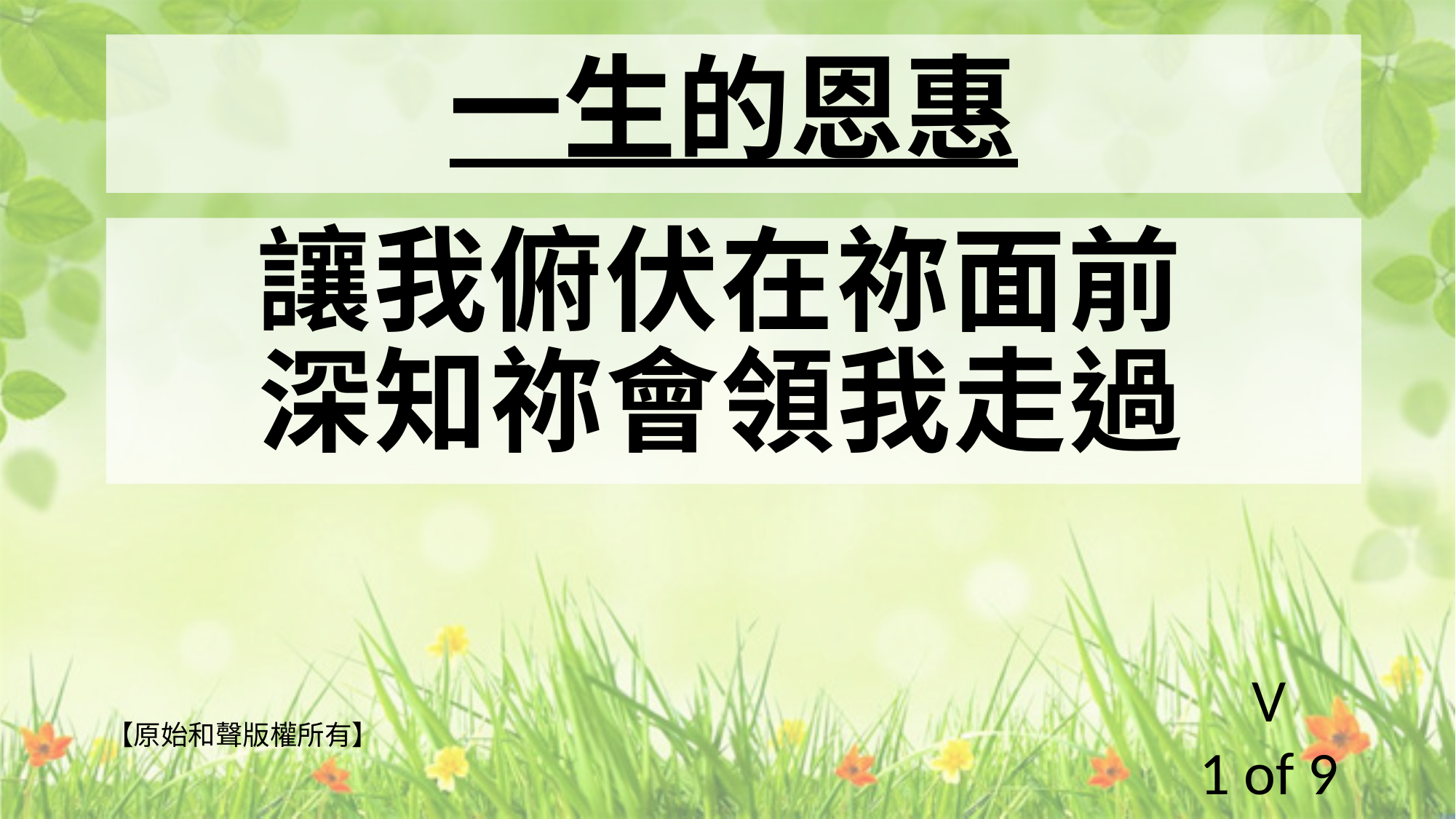

一生的恩惠
讓我俯伏在祢面前
深知祢會領我走過
V
1 of 9
【原始和聲版權所有】